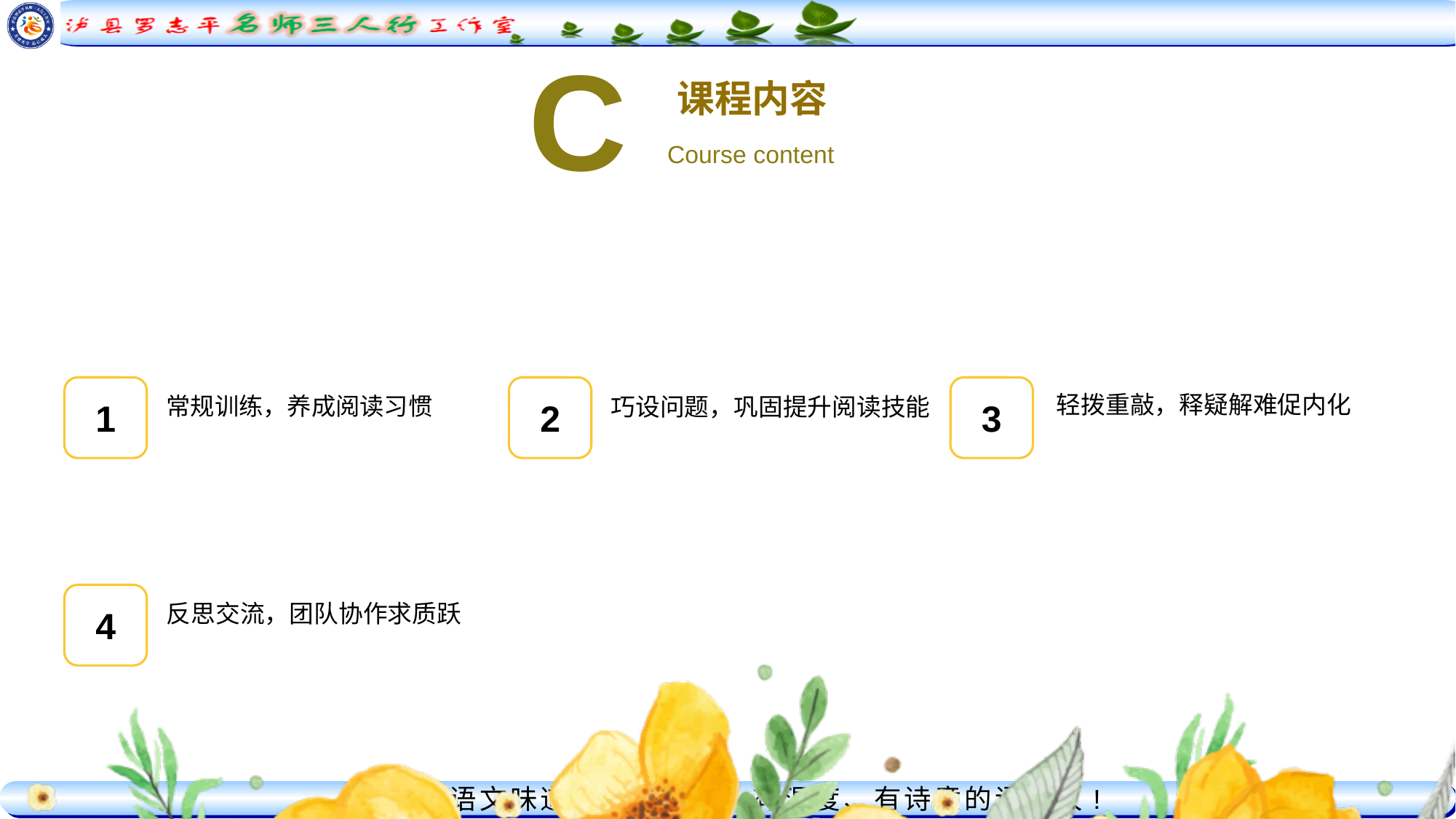

C
课程内容
Course content
1
2
3
轻拨重敲，释疑解难促内化
常规训练，养成阅读习惯
巧设问题，巩固提升阅读技能
4
反思交流，团队协作求质跃